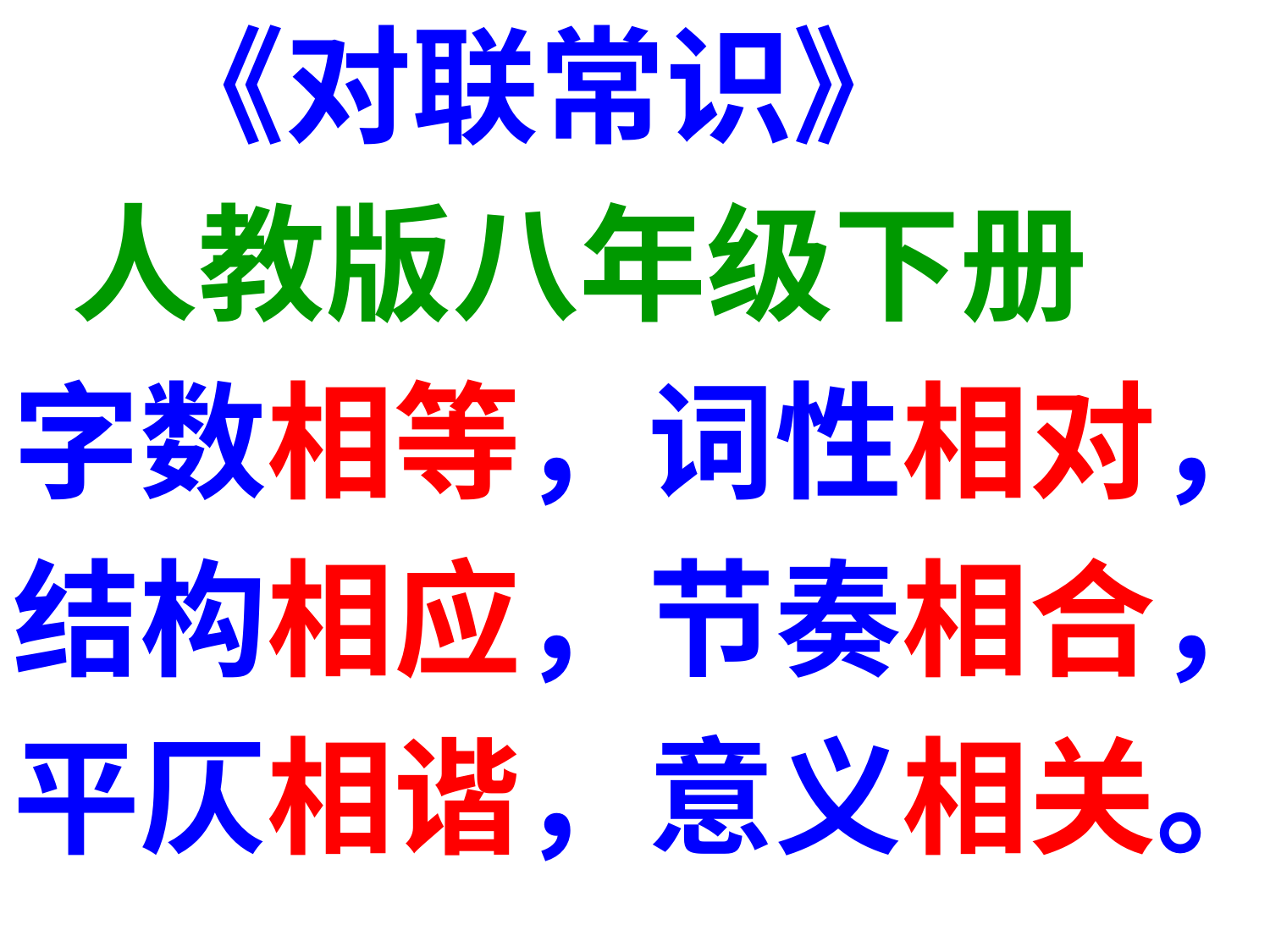

《对联常识》
 人教版八年级下册
字数相等，词性相对，
结构相应，节奏相合，
平仄相谐，意义相关。